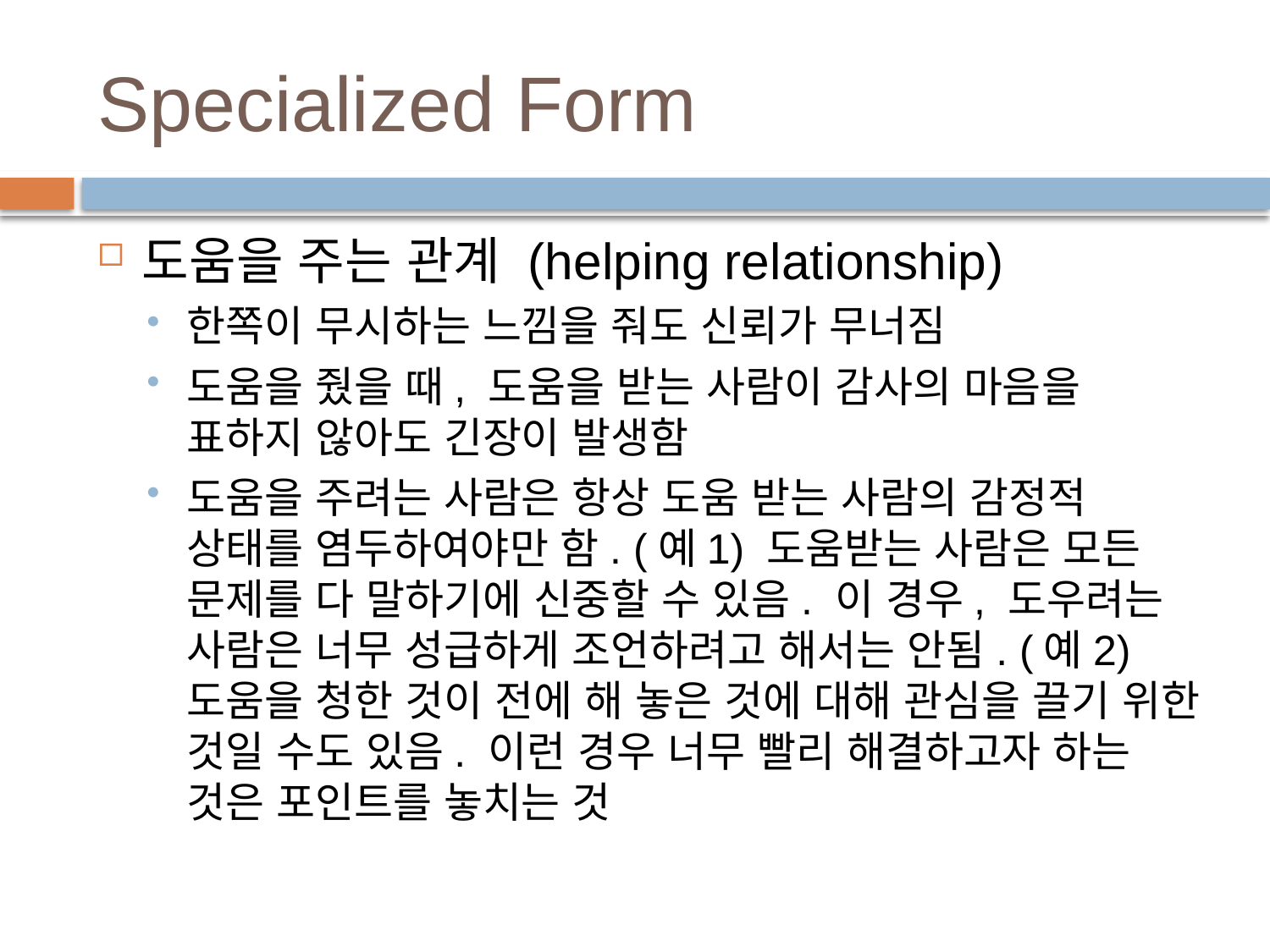

# Specialized Form
도움을 주는 관계 (helping relationship)
한쪽이 무시하는 느낌을 줘도 신뢰가 무너짐
도움을 줬을 때, 도움을 받는 사람이 감사의 마음을 표하지 않아도 긴장이 발생함
도움을 주려는 사람은 항상 도움 받는 사람의 감정적 상태를 염두하여야만 함. (예1) 도움받는 사람은 모든 문제를 다 말하기에 신중할 수 있음. 이 경우, 도우려는 사람은 너무 성급하게 조언하려고 해서는 안됨. (예2) 도움을 청한 것이 전에 해 놓은 것에 대해 관심을 끌기 위한 것일 수도 있음. 이런 경우 너무 빨리 해결하고자 하는 것은 포인트를 놓치는 것